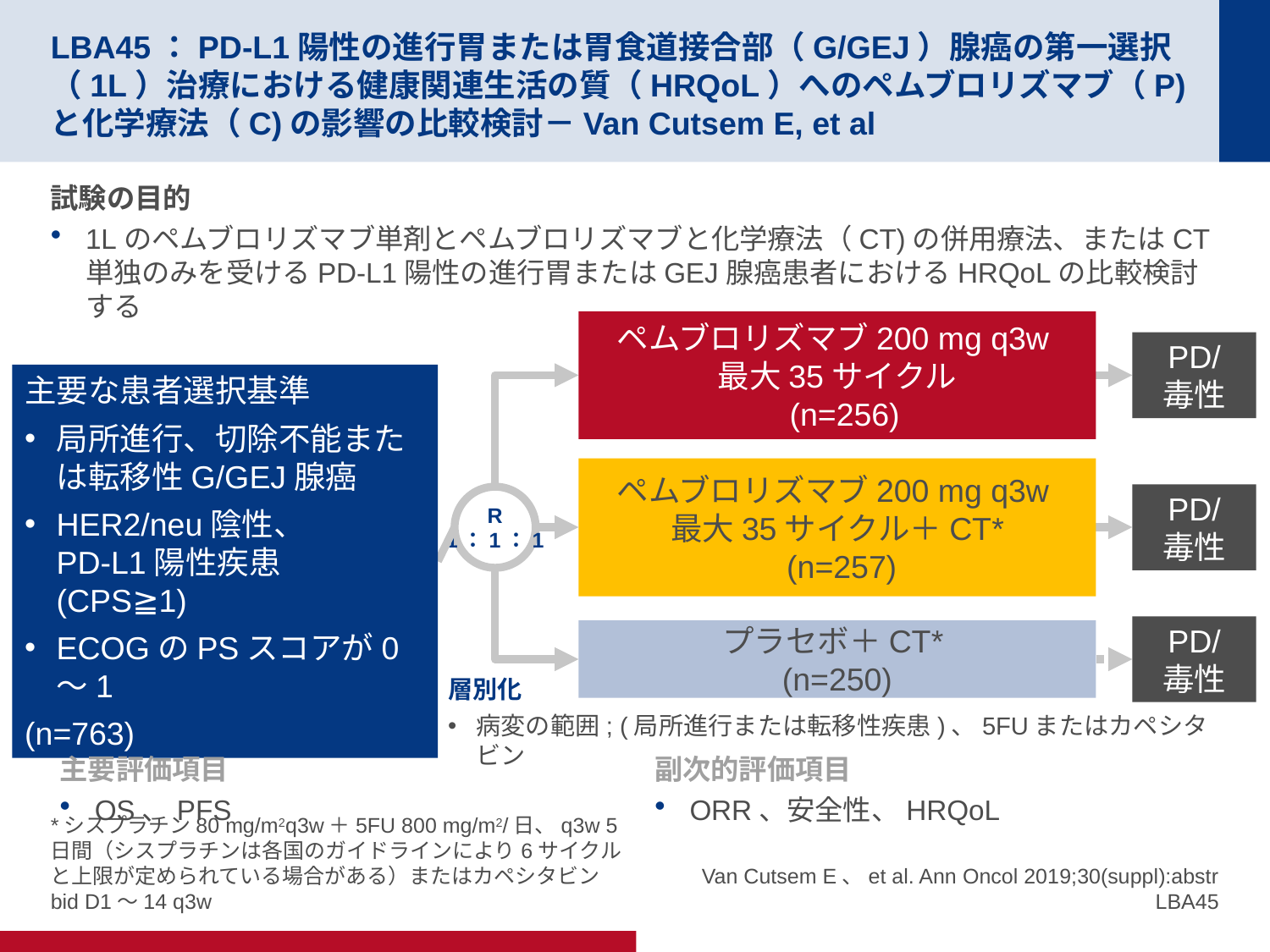

# LBA45：PD-L1陽性の進行胃または胃食道接合部（G/GEJ）腺癌の第一選択（1L）治療における健康関連生活の質（HRQoL）へのペムブロリズマブ（P)と化学療法（C)の影響の比較検討－Van Cutsem E, et al
試験の目的
1Lのペムブロリズマブ単剤とペムブロリズマブと化学療法（CT)の併用療法、またはCT単独のみを受けるPD-L1陽性の進行胃またはGEJ腺癌患者におけるHRQoLの比較検討する
ペムブロリズマブ200 mg q3w
最大35サイクル
 (n=256)
PD/
毒性
主要な患者選択基準
局所進行、切除不能または転移性G/GEJ腺癌
HER2/neu陰性、
PD-L1陽性疾患 (CPS≧1)
ECOGのPSスコアが0～1
(n=763)
ペムブロリズマブ200 mg q3w
最大35サイクル＋CT*
 (n=257)
PD/
毒性
R
1：1：1
PD/
毒性
プラセボ＋CT*
(n=250)
層別化
病変の範囲; (局所進行または転移性疾患)、5FUまたはカペシタビン
主要評価項目
OS、PFS
副次的評価項目
ORR、安全性、HRQoL
*シスプラチン80 mg/m2q3w＋5FU 800 mg/m2/日、q3w 5日間（シスプラチンは各国のガイドラインにより6サイクルと上限が定められている場合がある）またはカペシタビンbid D1～14 q3w
Van Cutsem E、et al. Ann Oncol 2019;30(suppl):abstr LBA45